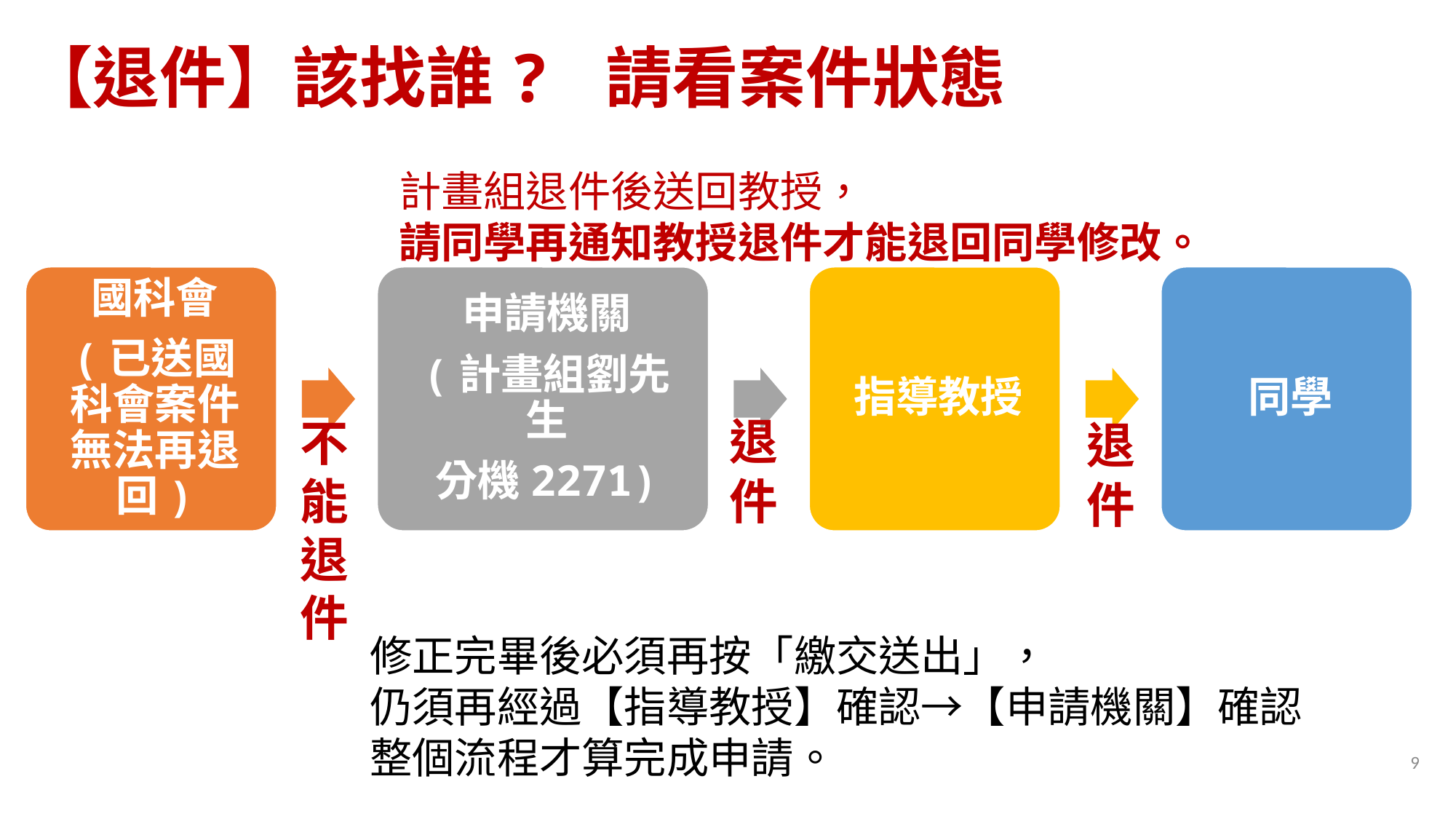

【退件】該找誰? 請看案件狀態
國科會
(已送國科會案件無法再退回)

申請機關
(計畫組劉先生
分機2271)

指導教授

同學
計畫組退件後送回教授，
請同學再通知教授退件才能退回同學修改。
退
件
不能退件
退
件
修正完畢後必須再按「繳交送出」，
仍須再經過【指導教授】確認→【申請機關】確認
整個流程才算完成申請。
9